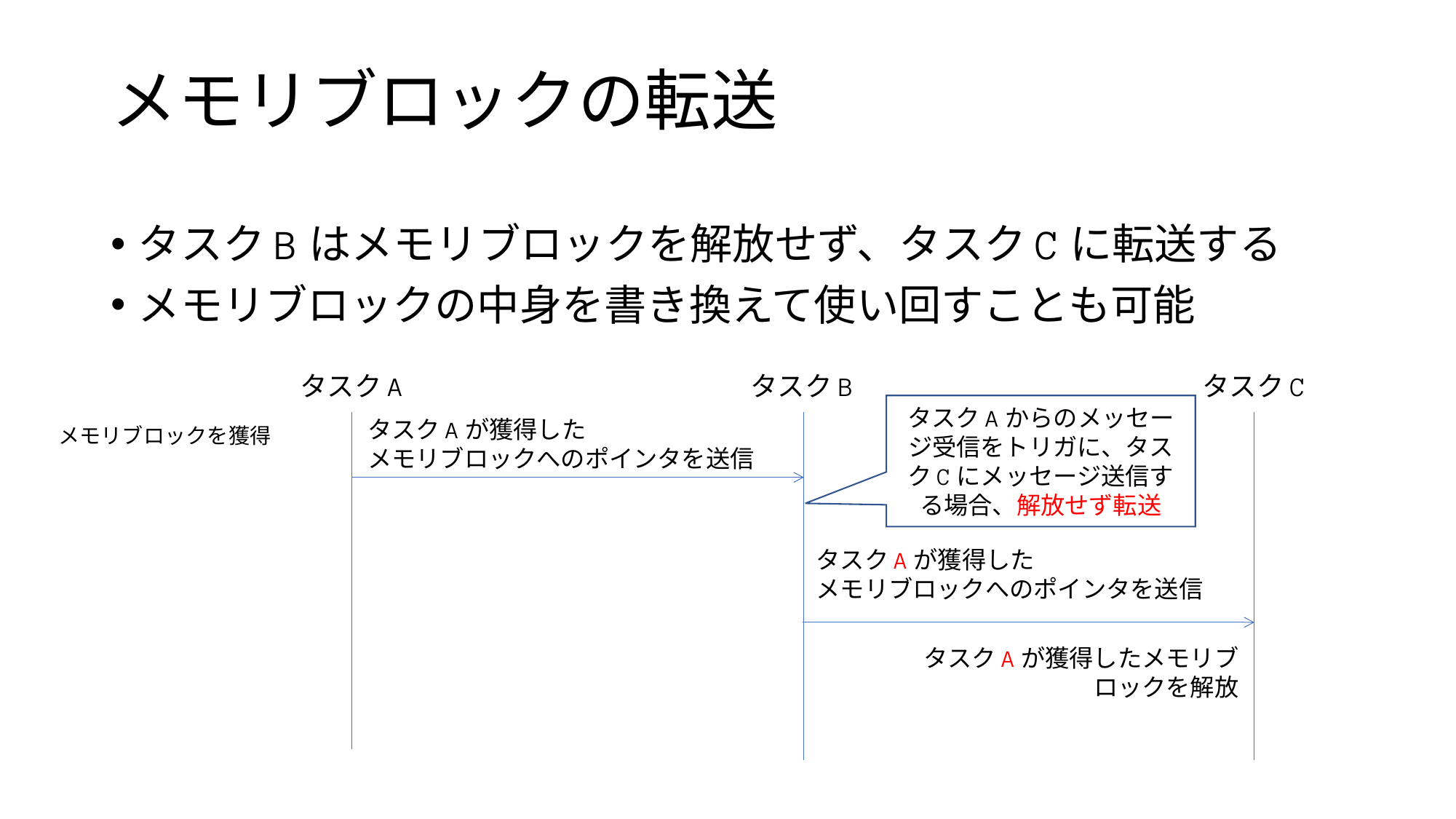

# メモリブロックの転送
タスクBはメモリブロックを解放せず、タスクCに転送する
メモリブロックの中身を書き換えて使い回すことも可能
タスクA
タスクB
タスクC
タスクAからのメッセージ受信をトリガに、タスクCにメッセージ送信する場合、解放せず転送
タスクAが獲得した
メモリブロックへのポインタを送信
         メモリブロックを獲得
タスクAが獲得した
メモリブロックへのポインタを送信
タスクAが獲得したメモリブロックを解放